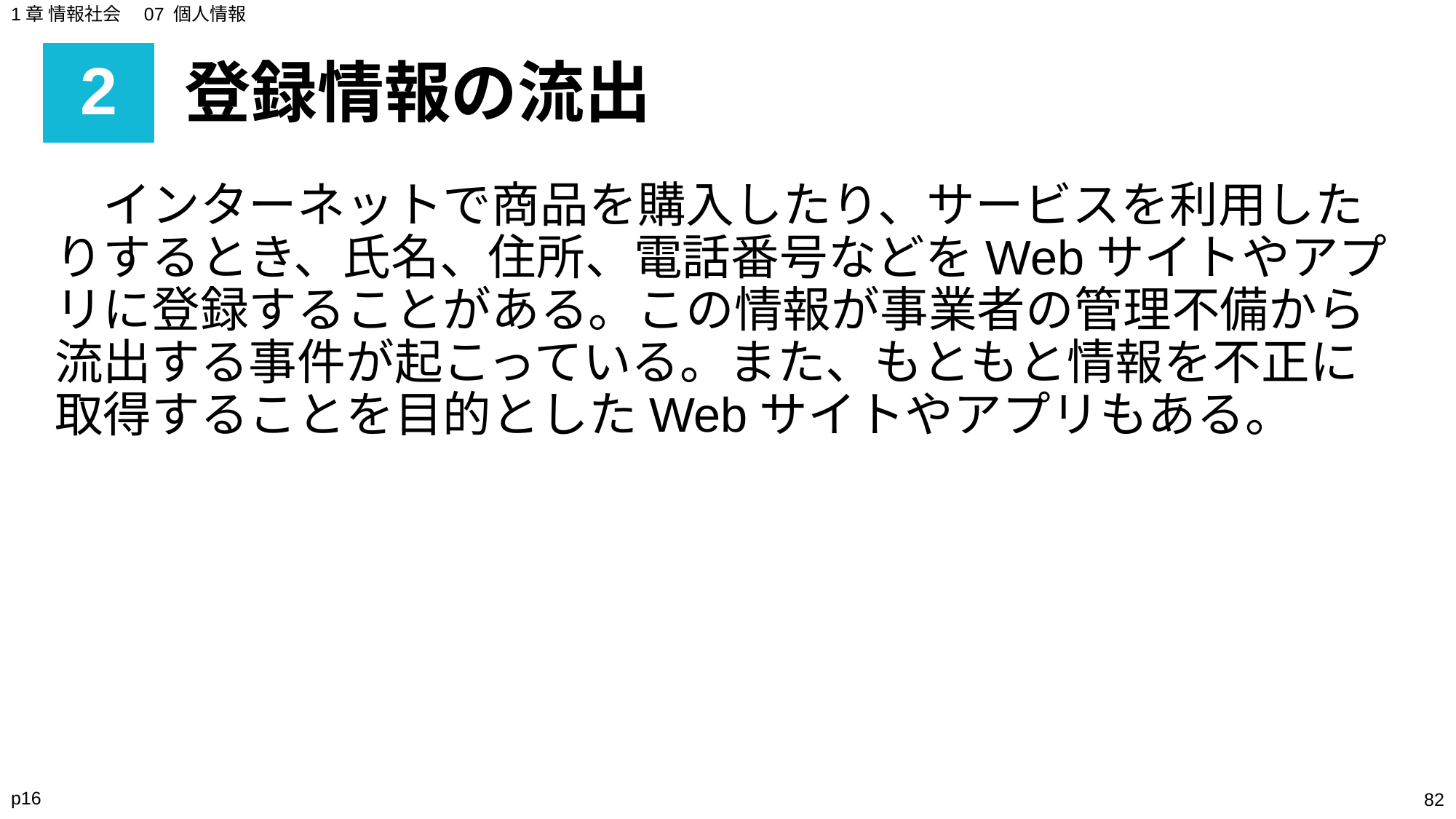

1章 情報社会　07 個人情報
# 2
登録情報の流出
　インターネットで商品を購入したり、サービスを利用したりするとき、氏名、住所、電話番号などをWebサイトやアプリに登録することがある。この情報が事業者の管理不備から流出する事件が起こっている。また、もともと情報を不正に取得することを目的としたWebサイトやアプリもある。
p16
82